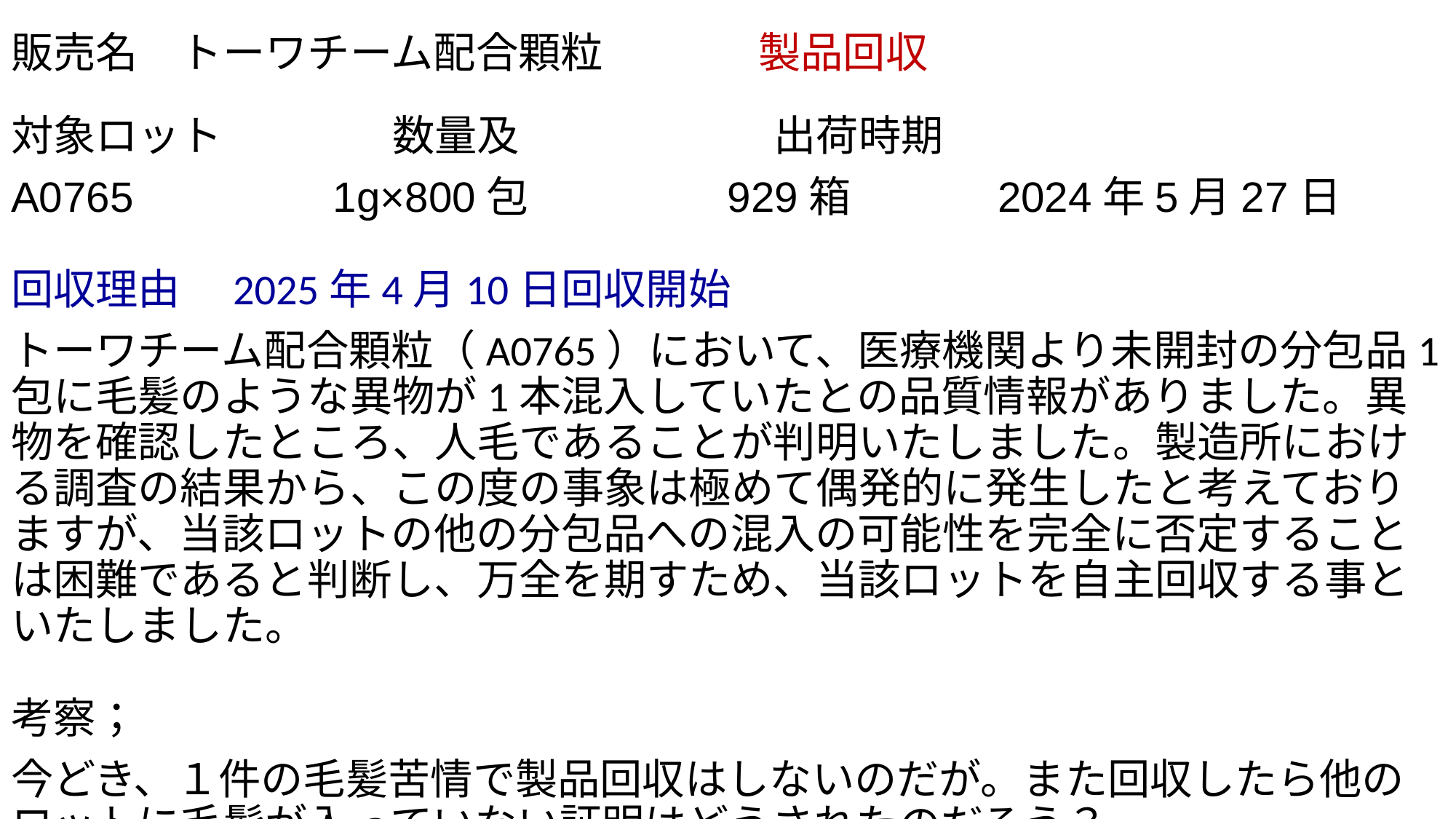

# 販売名　トーワチーム配合顆粒 　　 　 製品回収
対象ロット　　　　数量及　　　　　　出荷時期
A0765　　 　　1g×800包 　　　　 929箱　　　 2024年5月27日

回収理由　2025年4月10日回収開始
トーワチーム配合顆粒（A0765）において、医療機関より未開封の分包品1包に毛髪のような異物が1本混入していたとの品質情報がありました。異物を確認したところ、人毛であることが判明いたしました。製造所における調査の結果から、この度の事象は極めて偶発的に発生したと考えておりますが、当該ロットの他の分包品への混入の可能性を完全に否定することは困難であると判断し、万全を期すため、当該ロットを自主回収する事といたしました。

考察；
今どき、１件の毛髪苦情で製品回収はしないのだが。また回収したら他のロットに毛髪が入っていない証明はどうされたのだろう？